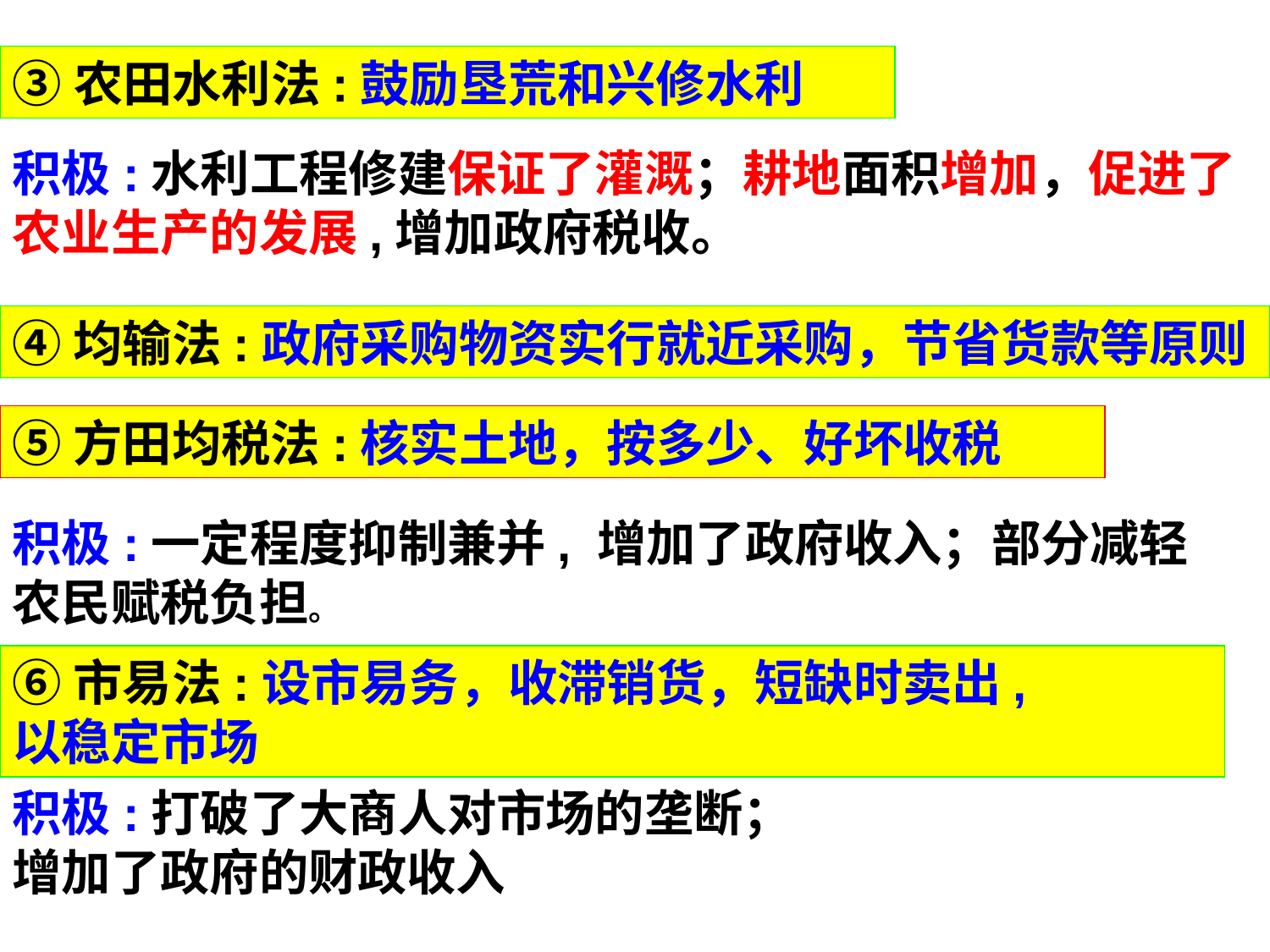

③农田水利法:鼓励垦荒和兴修水利
积极:水利工程修建保证了灌溉；耕地面积增加，促进了农业生产的发展,增加政府税收。
④均输法:政府采购物资实行就近采购，节省货款等原则
⑤方田均税法:核实土地，按多少、好坏收税
积极:一定程度抑制兼并, 增加了政府收入；部分减轻农民赋税负担。
⑥市易法:设市易务，收滞销货，短缺时卖出,
以稳定市场
积极:打破了大商人对市场的垄断；
增加了政府的财政收入